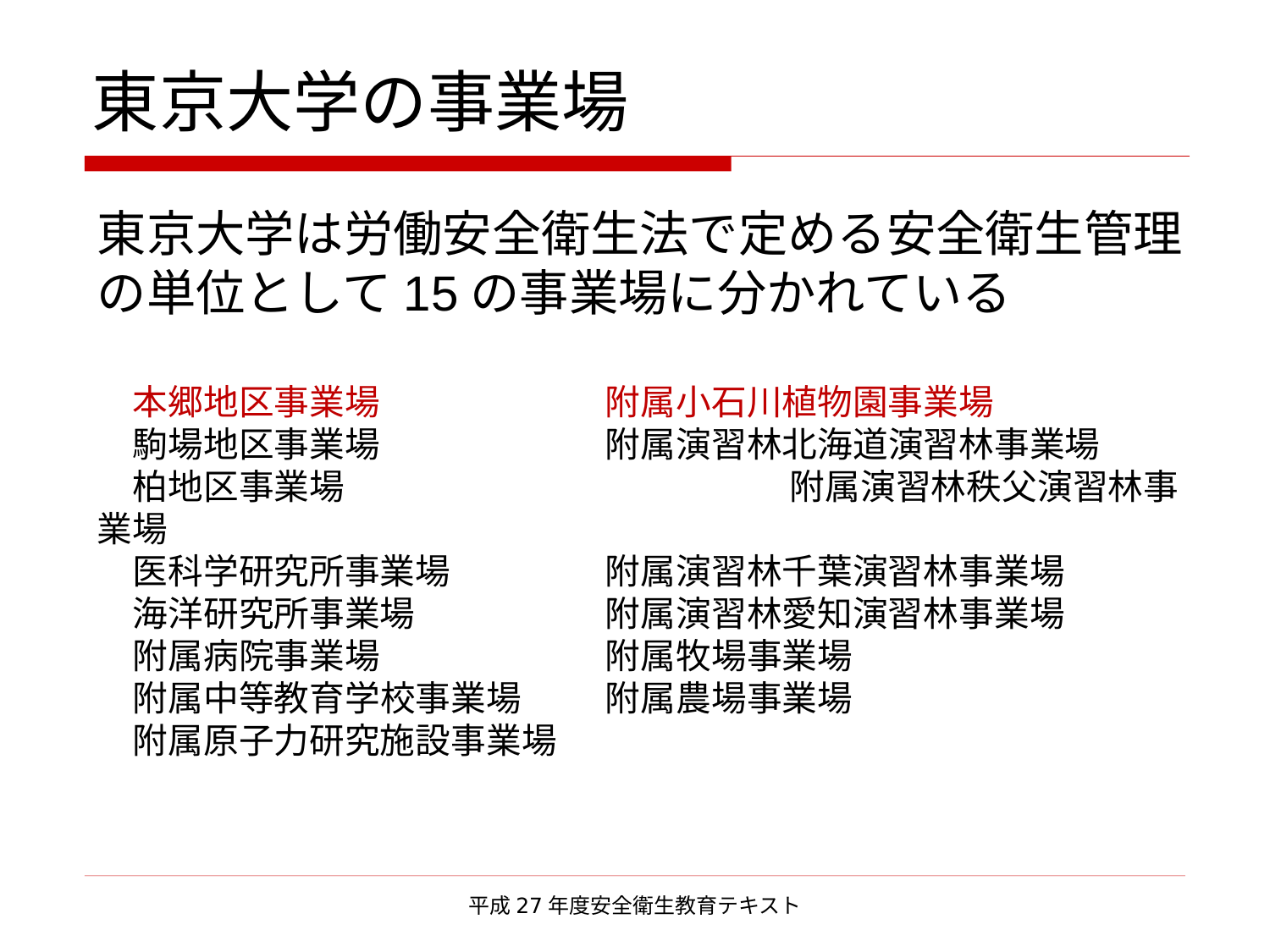

東京大学の事業場
東京大学は労働安全衛生法で定める安全衛生管理
の単位として15の事業場に分かれている

　本郷地区事業場　　　　　　 	附属小石川植物園事業場
　駒場地区事業場　　　　　　 	附属演習林北海道演習林事業場
　柏地区事業場　　　　	　　　　　 附属演習林秩父演習林事業場
　医科学研究所事業場　　	附属演習林千葉演習林事業場
　海洋研究所事業場　　　　	附属演習林愛知演習林事業場
　附属病院事業場　　		附属牧場事業場
　附属中等教育学校事業場　　	附属農場事業場
　附属原子力研究施設事業場

平成27年度安全衛生教育テキスト